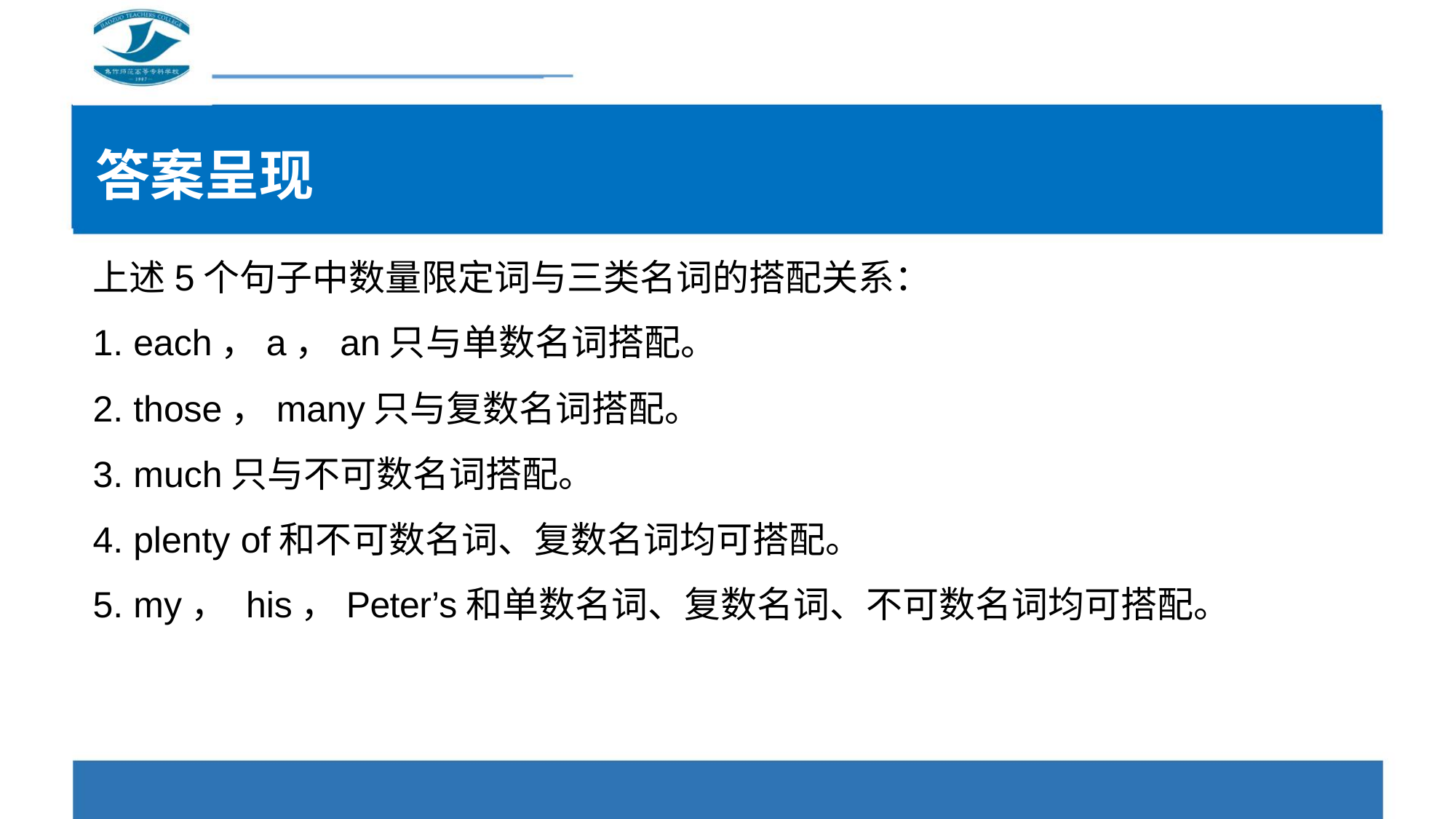

答案呈现
上述5个句子中数量限定词与三类名词的搭配关系：
1. each，a，an只与单数名词搭配。
2. those，many只与复数名词搭配。
3. much只与不可数名词搭配。
4. plenty of和不可数名词、复数名词均可搭配。
5. my， his，Peter’s和单数名词、复数名词、不可数名词均可搭配。